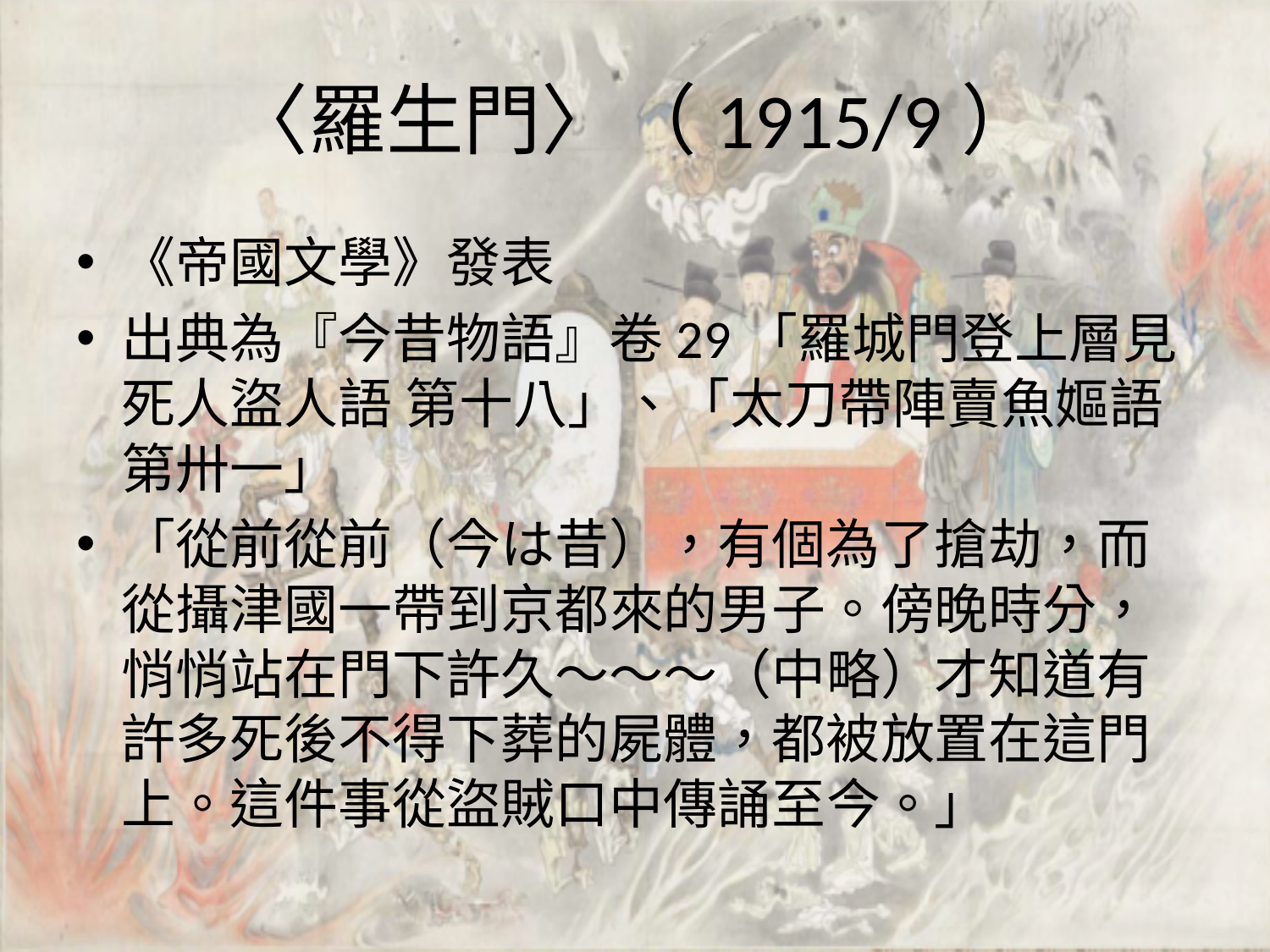

# 〈羅生門〉（1915/9）
《帝國文學》發表
出典為『今昔物語』卷29「羅城門登上層見死人盜人語 第十八」、「太刀帶陣賣魚嫗語第卅一」
「從前從前（今は昔），有個為了搶劫，而從攝津國一帶到京都來的男子。傍晚時分，悄悄站在門下許久～～～（中略）才知道有許多死後不得下葬的屍體，都被放置在這門上。這件事從盜賊口中傳誦至今。」